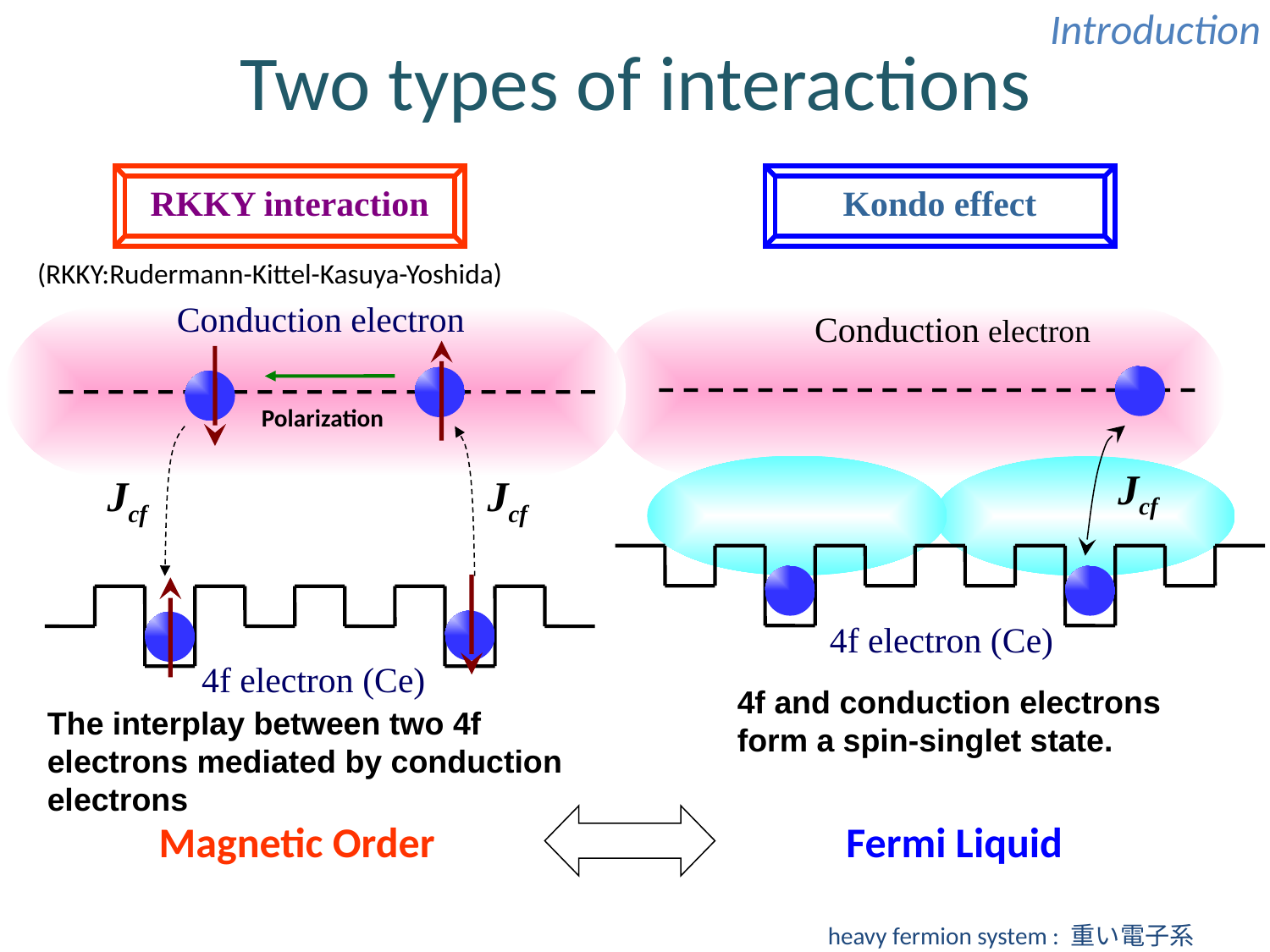

# Two types of interactions
Introduction
RKKY interaction
Kondo effect

(RKKY:Rudermann-Kittel-Kasuya-Yoshida)
Conduction electron
Conduction electron

Polarization

Jcf

Jcf
Jcf

4f electron (Ce)
4f electron (Ce)
4f and conduction electrons form a spin-singlet state.
The interplay between two 4f electrons mediated by conduction electrons

Magnetic Order
Fermi Liquid
heavy fermion system : 重い電子系